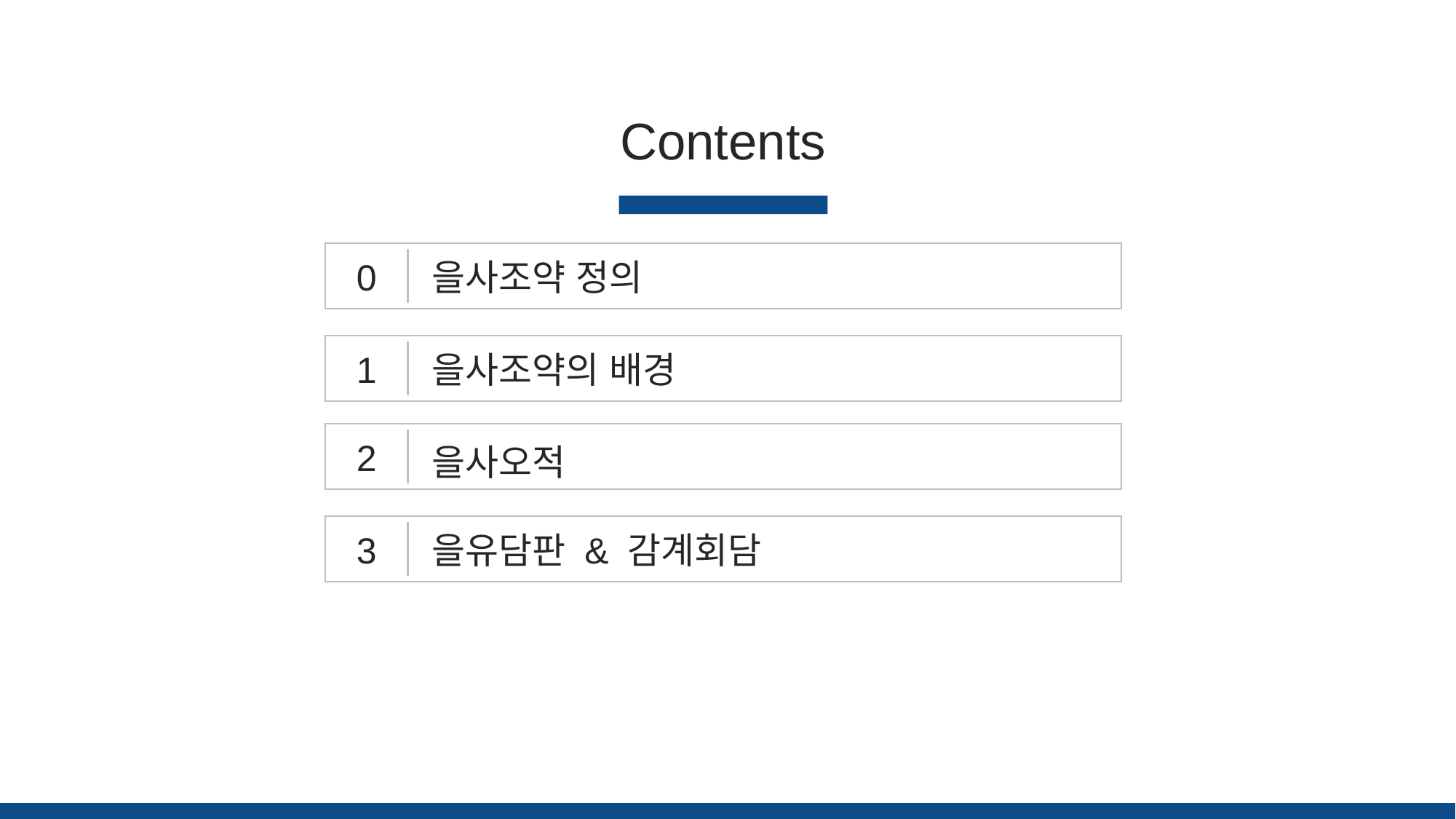

Contents

0
을사조약 정의

1
을사조약의 배경

2
을사오적

3
을유담판 & 감계회담